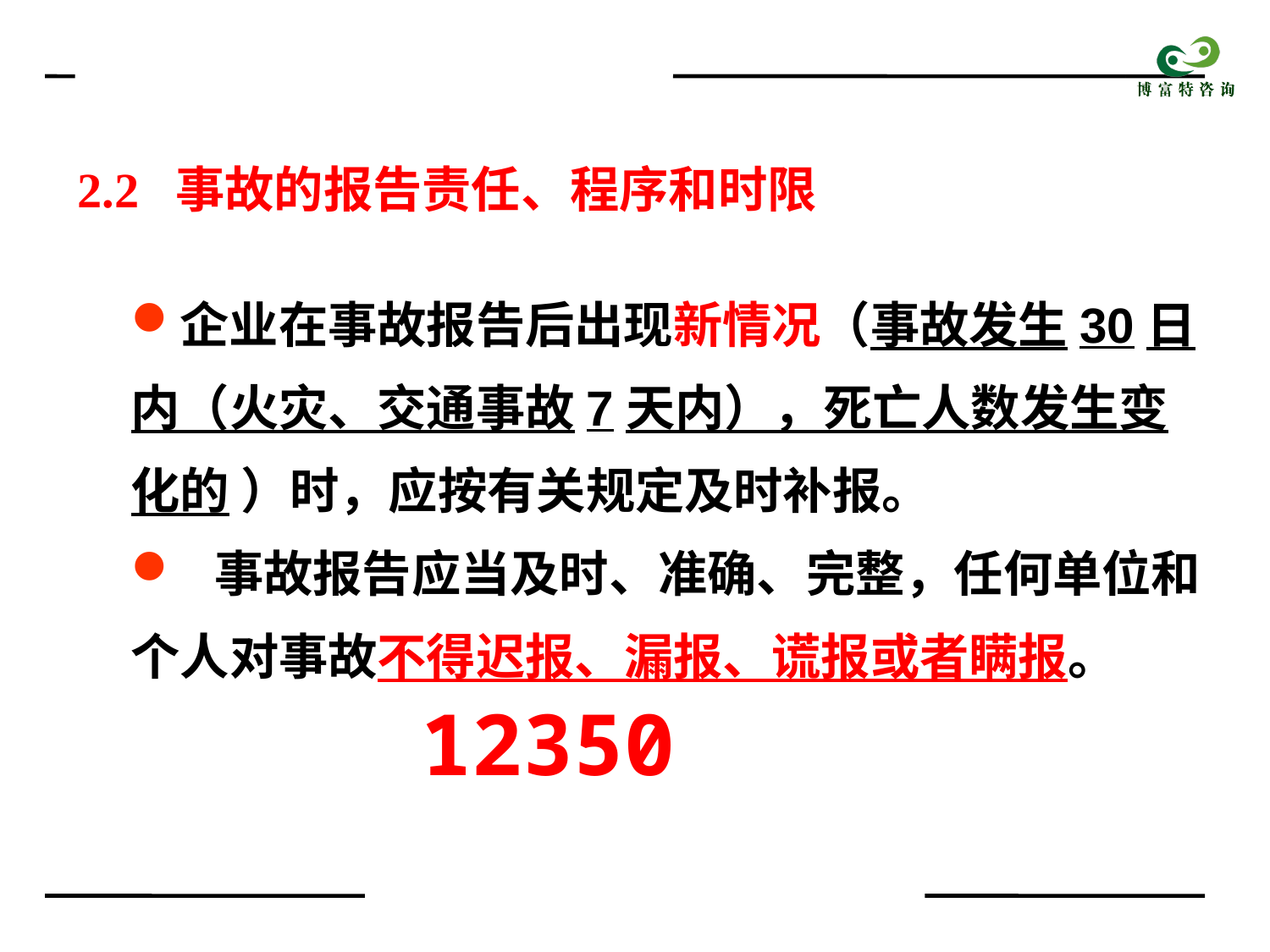

2.2  事故的报告责任、程序和时限
企业在事故报告后出现新情况（事故发生30日内（火灾、交通事故7天内），死亡人数发生变化的 ）时，应按有关规定及时补报。
  事故报告应当及时、准确、完整，任何单位和个人对事故不得迟报、漏报、谎报或者瞒报。
12350